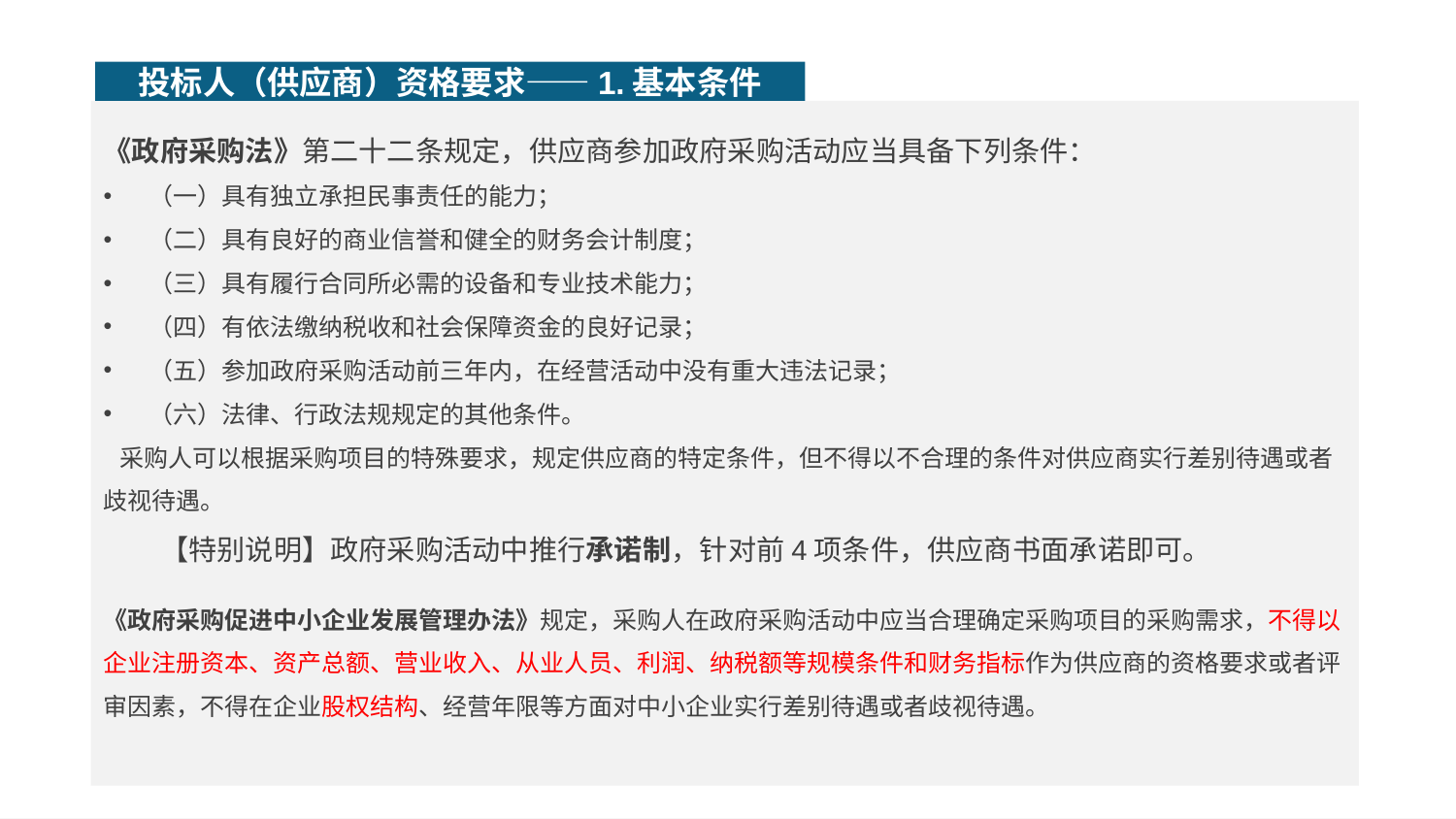

投标人（供应商）资格要求——1.基本条件

《政府采购法》第二十二条规定，供应商参加政府采购活动应当具备下列条件：
（一）具有独立承担民事责任的能力；
（二）具有良好的商业信誉和健全的财务会计制度；
（三）具有履行合同所必需的设备和专业技术能力；
（四）有依法缴纳税收和社会保障资金的良好记录；
（五）参加政府采购活动前三年内，在经营活动中没有重大违法记录；
（六）法律、行政法规规定的其他条件。
  采购人可以根据采购项目的特殊要求，规定供应商的特定条件，但不得以不合理的条件对供应商实行差别待遇或者歧视待遇。
【特别说明】政府采购活动中推行承诺制，针对前4项条件，供应商书面承诺即可。
《政府采购促进中小企业发展管理办法》规定，采购人在政府采购活动中应当合理确定采购项目的采购需求，不得以企业注册资本、资产总额、营业收入、从业人员、利润、纳税额等规模条件和财务指标作为供应商的资格要求或者评审因素，不得在企业股权结构、经营年限等方面对中小企业实行差别待遇或者歧视待遇。